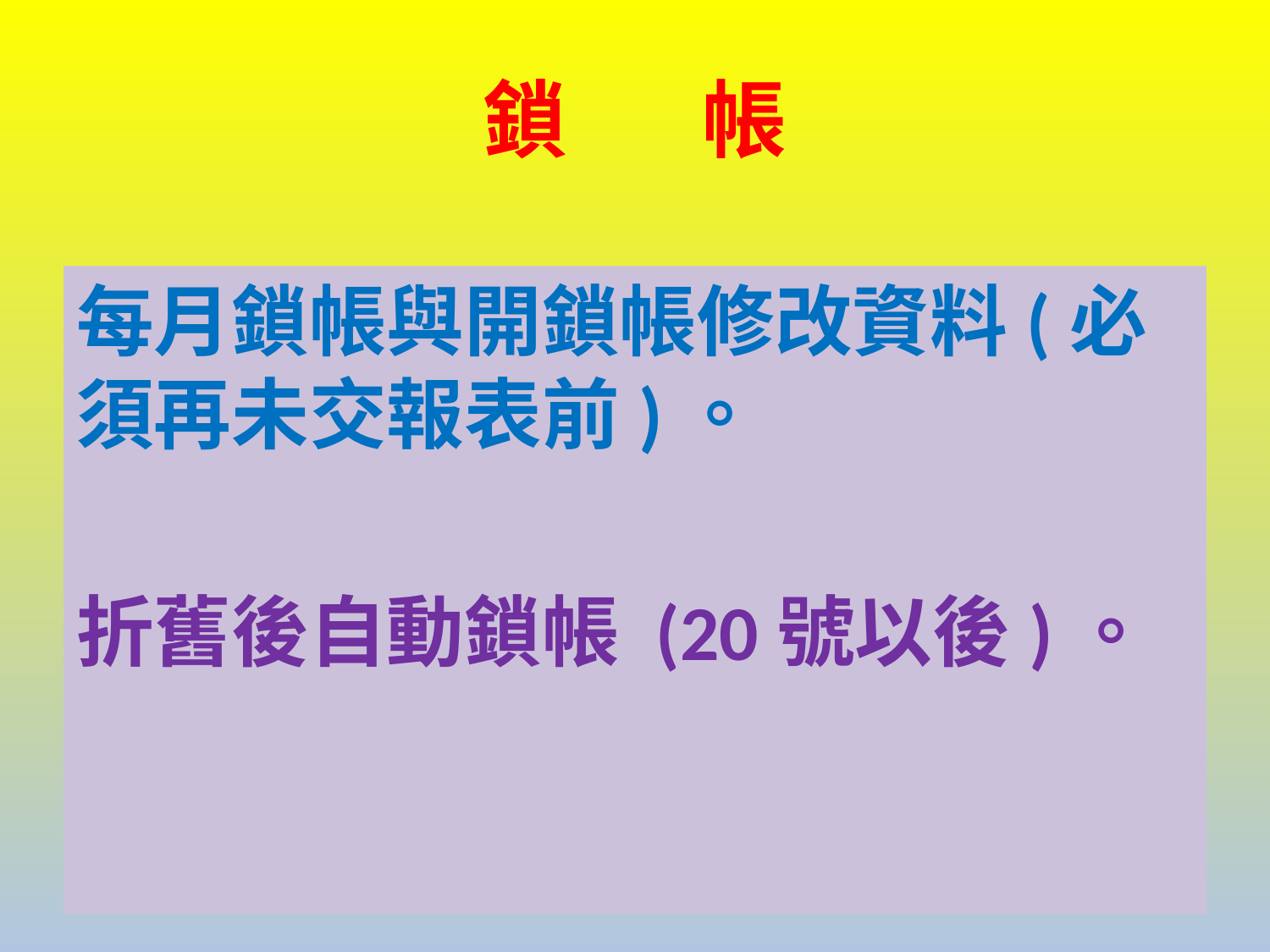

# 鎖       帳
每月鎖帳與開鎖帳修改資料(必須再未交報表前)。

折舊後自動鎖帳 (20號以後)。